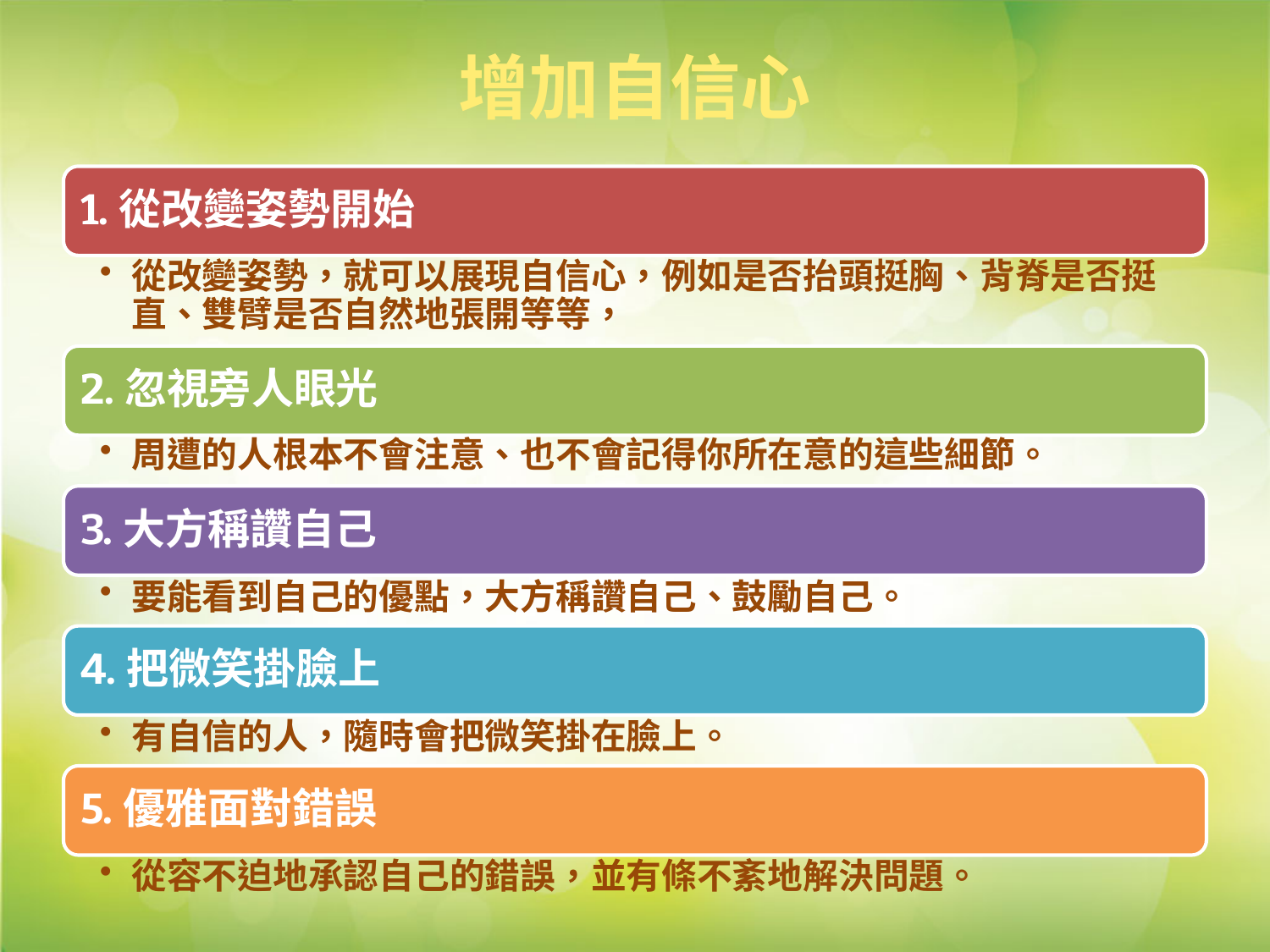

# 增加自信心
1.從改變姿勢開始
從改變姿勢，就可以展現自信心，例如是否抬頭挺胸、背脊是否挺直、雙臂是否自然地張開等等，
2.忽視旁人眼光
周遭的人根本不會注意、也不會記得你所在意的這些細節。
3.大方稱讚自己
要能看到自己的優點，大方稱讚自己、鼓勵自己。
4.把微笑掛臉上
有自信的人，隨時會把微笑掛在臉上。
5.優雅面對錯誤
從容不迫地承認自己的錯誤，並有條不紊地解決問題。